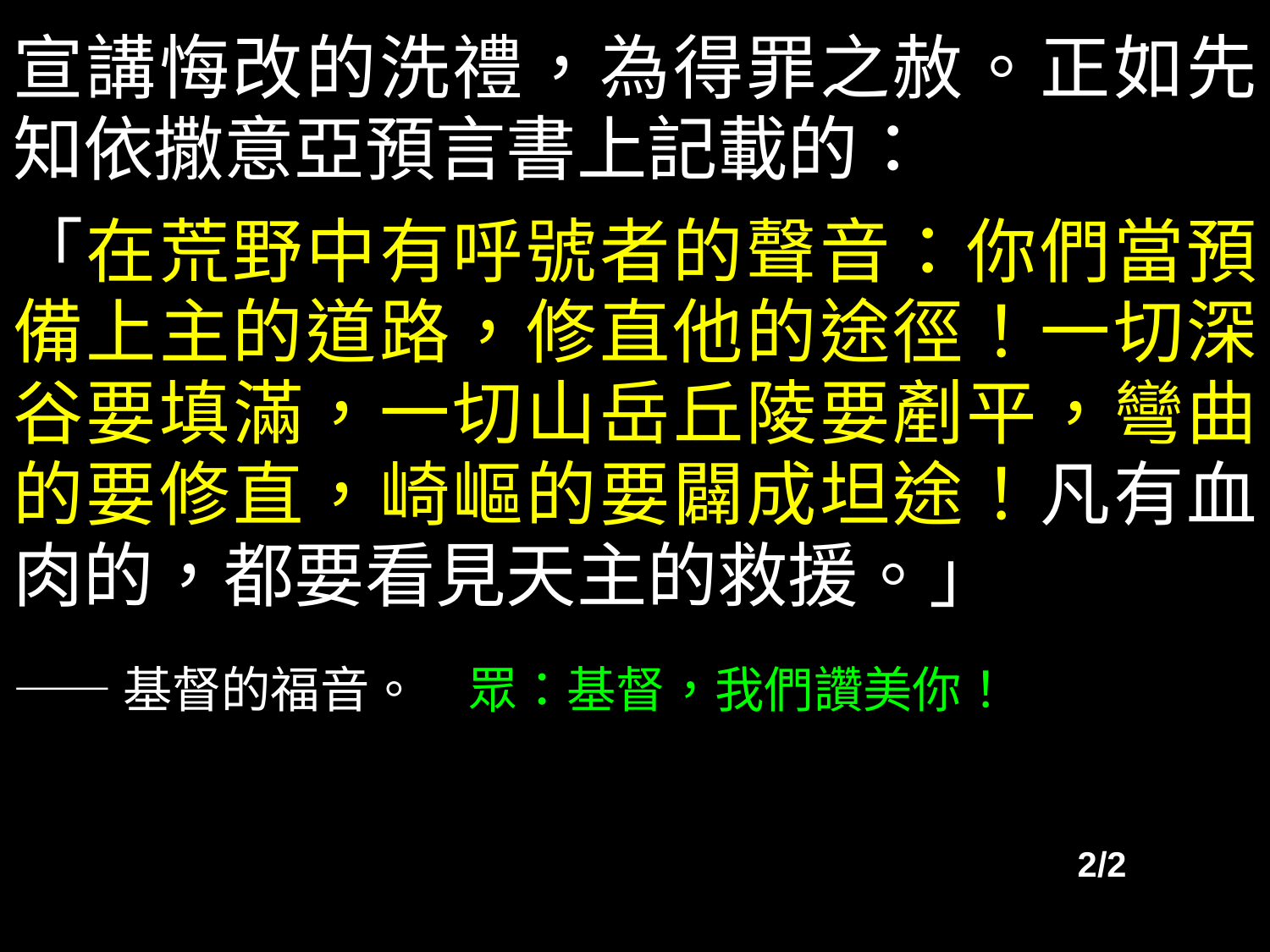

宣講悔改的洗禮，為得罪之赦。正如先知依撒意亞預言書上記載的：
「在荒野中有呼號者的聲音：你們當預備上主的道路，修直他的途徑！一切深谷要填滿，一切山岳丘陵要剷平，彎曲的要修直，崎嶇的要闢成坦途！凡有血肉的，都要看見天主的救援。」
——基督的福音。　眾：基督，我們讚美你！

2/2